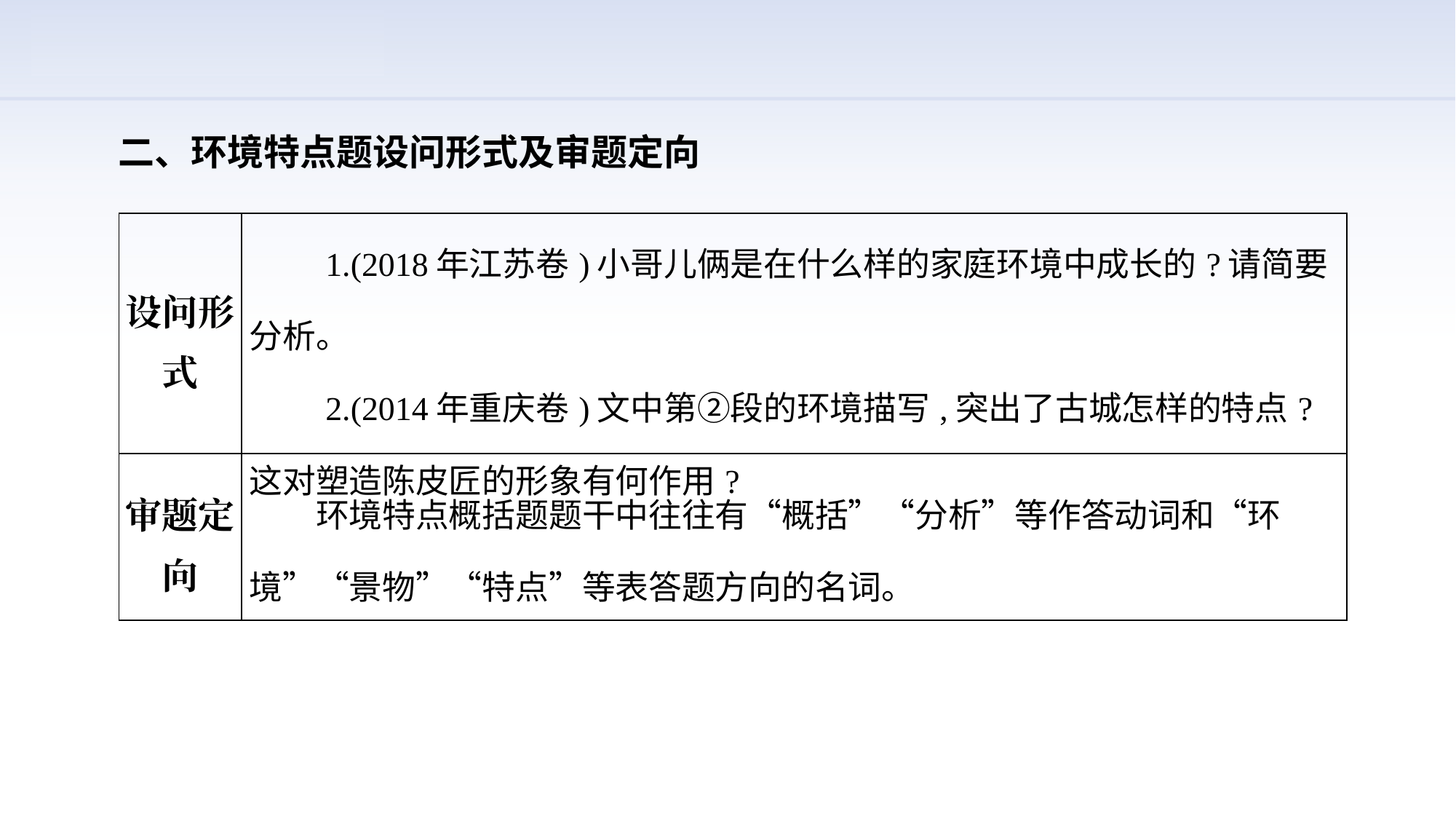

二、环境特点题设问形式及审题定向
| 设问形式 | 1.(2018年江苏卷)小哥儿俩是在什么样的家庭环境中成长的?请简要分析。 　　2.(2014年重庆卷)文中第②段的环境描写,突出了古城怎样的特点?这对塑造陈皮匠的形象有何作用? |
| --- | --- |
| 审题定向 | 环境特点概括题题干中往往有“概括”“分析”等作答动词和“环境”“景物”“特点”等表答题方向的名词。 |